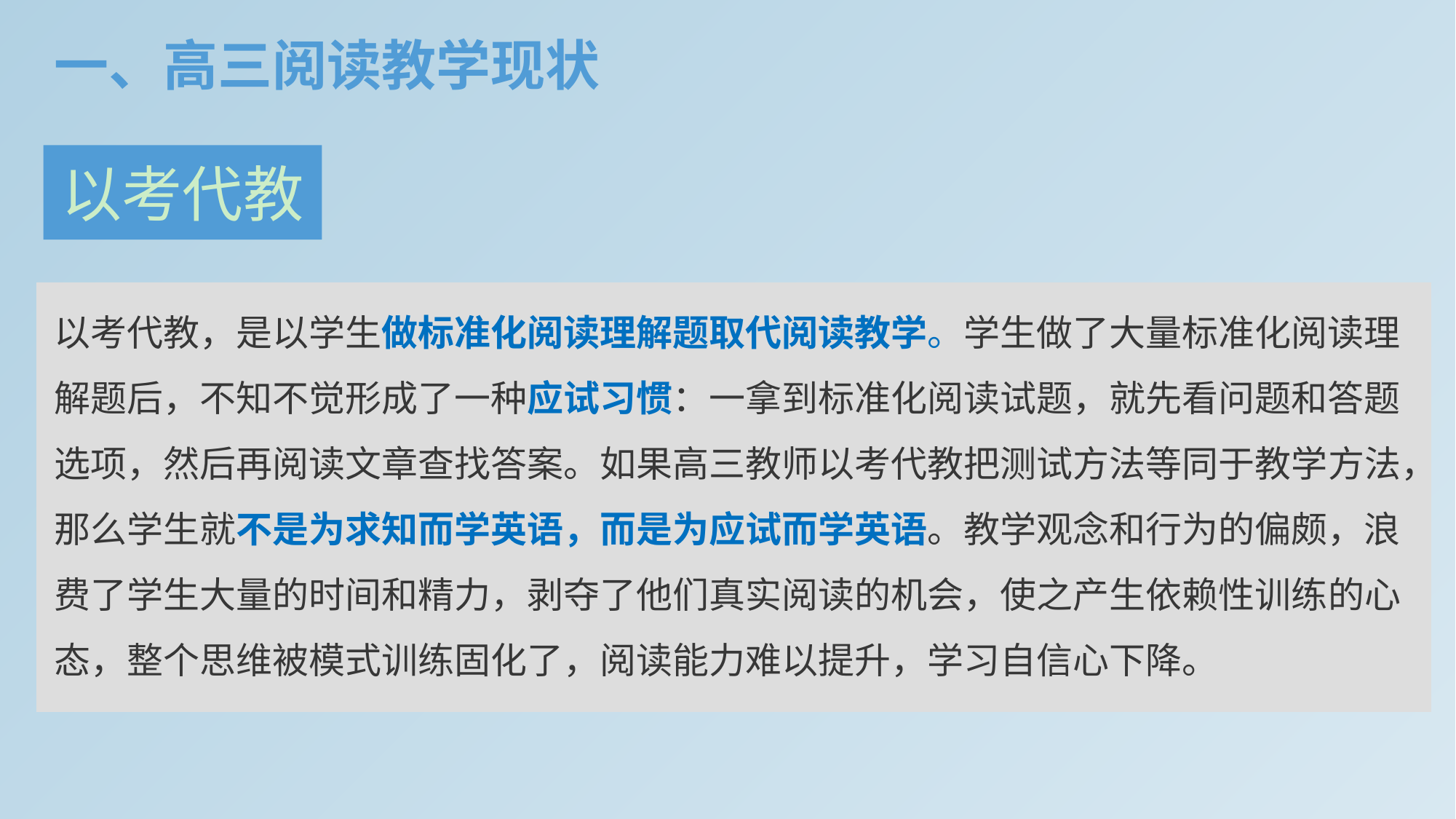

一、高三阅读教学现状
以考代教

以考代教，是以学生做标准化阅读理解题取代阅读教学。学生做了大量标准化阅读理解题后，不知不觉形成了一种应试习惯：一拿到标准化阅读试题，就先看问题和答题选项，然后再阅读文章查找答案。如果高三教师以考代教把测试方法等同于教学方法，那么学生就不是为求知而学英语，而是为应试而学英语。教学观念和行为的偏颇，浪费了学生大量的时间和精力，剥夺了他们真实阅读的机会，使之产生依赖性训练的心态，整个思维被模式训练固化了，阅读能力难以提升，学习自信心下降。